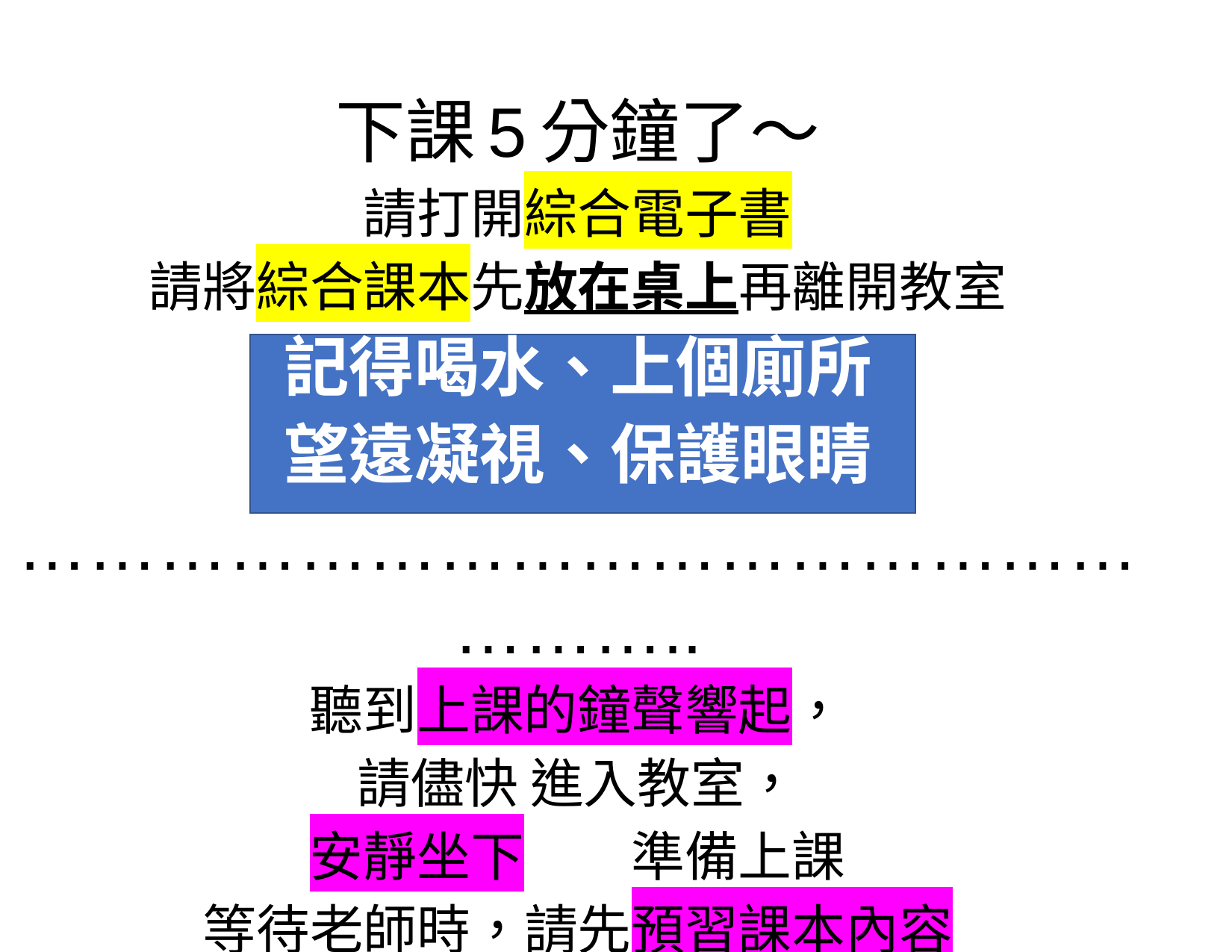

下課5分鐘了～
請打開綜合電子書
請將綜合課本先放在桌上再離開教室
記得喝水、上個廁所
望遠凝視、保護眼睛
…………………………………………………..
聽到上課的鐘聲響起，
請儘快 進入教室，
安靜坐下　　準備上課
等待老師時，請先預習課本內容